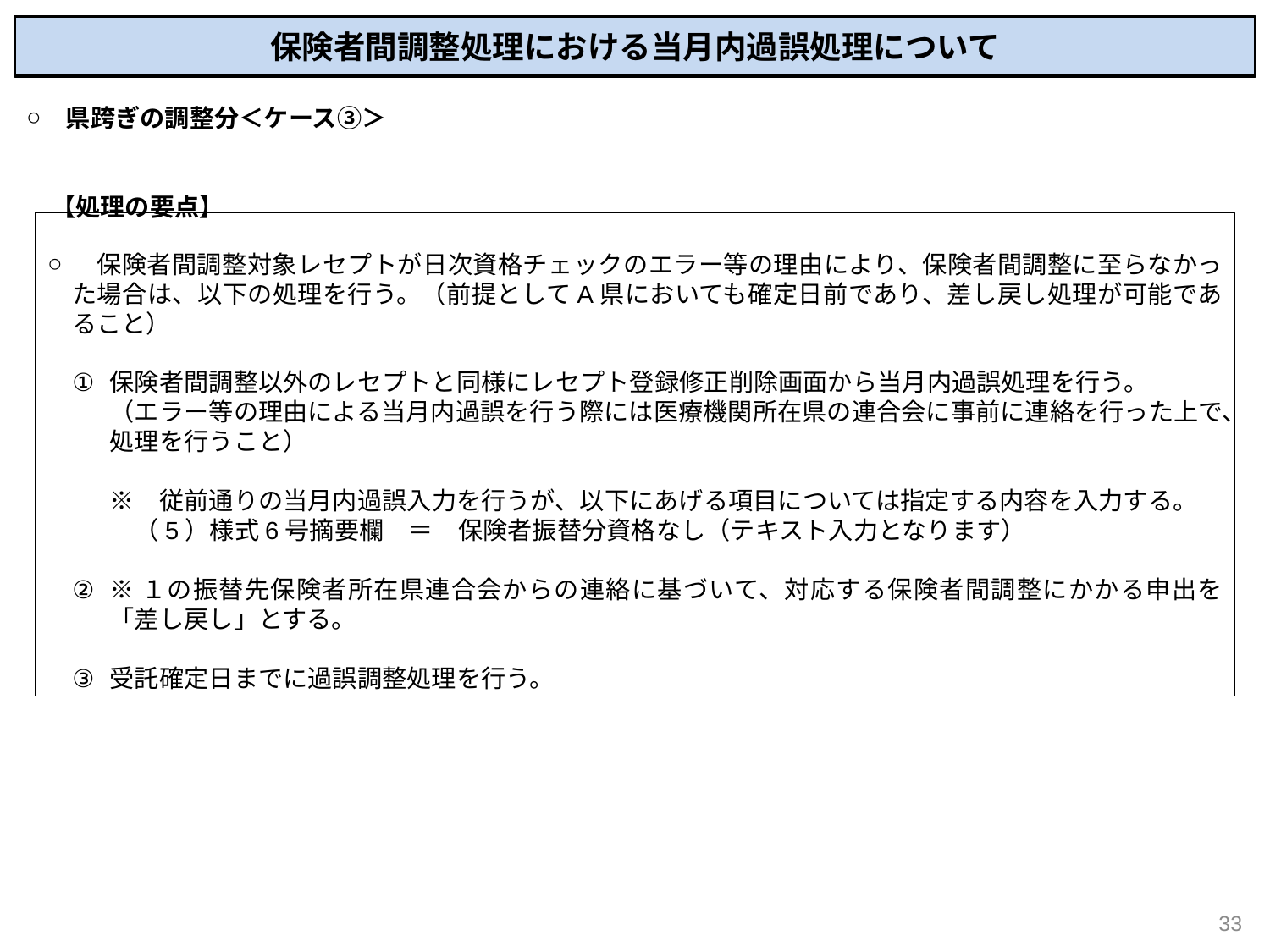

# 保険者間調整処理における当月内過誤処理について
県跨ぎの調整分＜ケース③＞

　【処理の要点】

　保険者間調整対象レセプトが日次資格チェックのエラー等の理由により、保険者間調整に至らなかった場合は、以下の処理を行う。（前提としてA県においても確定日前であり、差し戻し処理が可能であること）

保険者間調整以外のレセプトと同様にレセプト登録修正削除画面から当月内過誤処理を行う。
（エラー等の理由による当月内過誤を行う際には医療機関所在県の連合会に事前に連絡を行った上で、処理を行うこと）
※　従前通りの当月内過誤入力を行うが、以下にあげる項目については指定する内容を入力する。
　（5）様式6号摘要欄　＝　保険者振替分資格なし（テキスト入力となります）

※１の振替先保険者所在県連合会からの連絡に基づいて、対応する保険者間調整にかかる申出を「差し戻し」とする。

受託確定日までに過誤調整処理を行う。
33